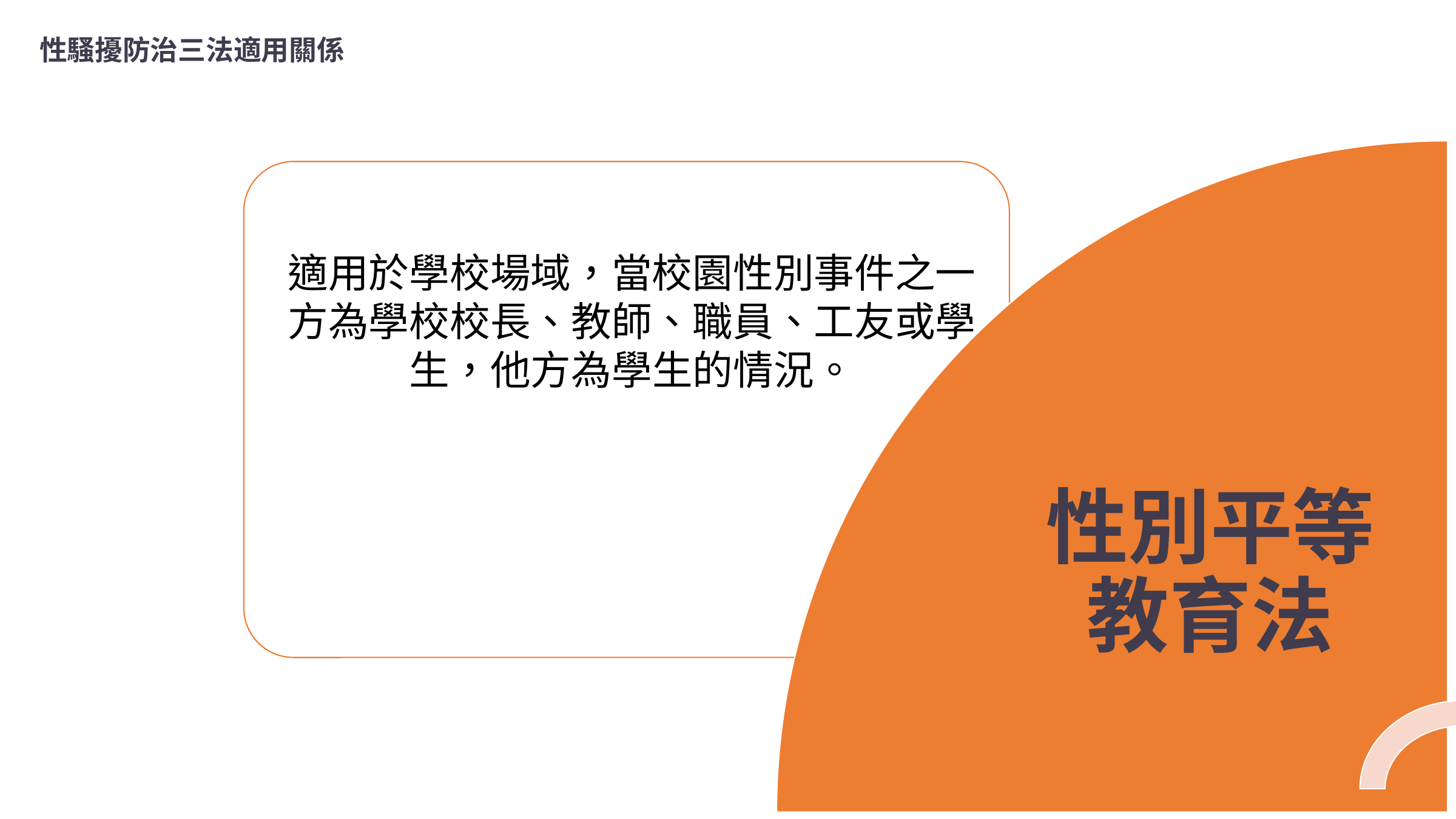

性騷擾防治三法適用關係

適用於學校場域，當校園性別事件之一方為學校校長、教師、職員、工友或學生，他方為學生的情況。

性別平等教育法
性別平等工作法